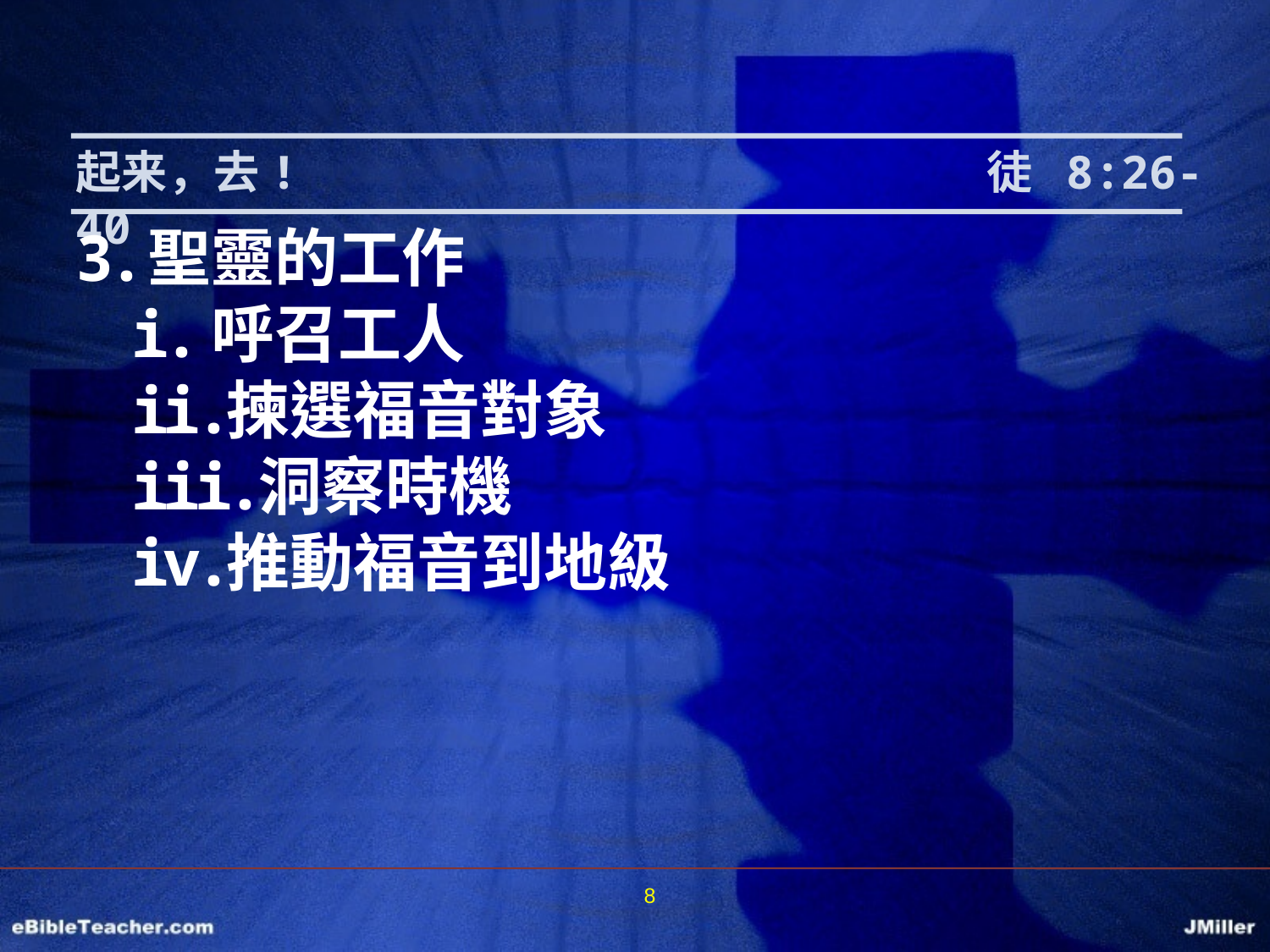

起来，去!					     徒 8:26-40
聖靈的工作
呼召工人
揀選福音對象
洞察時機
推動福音到地級